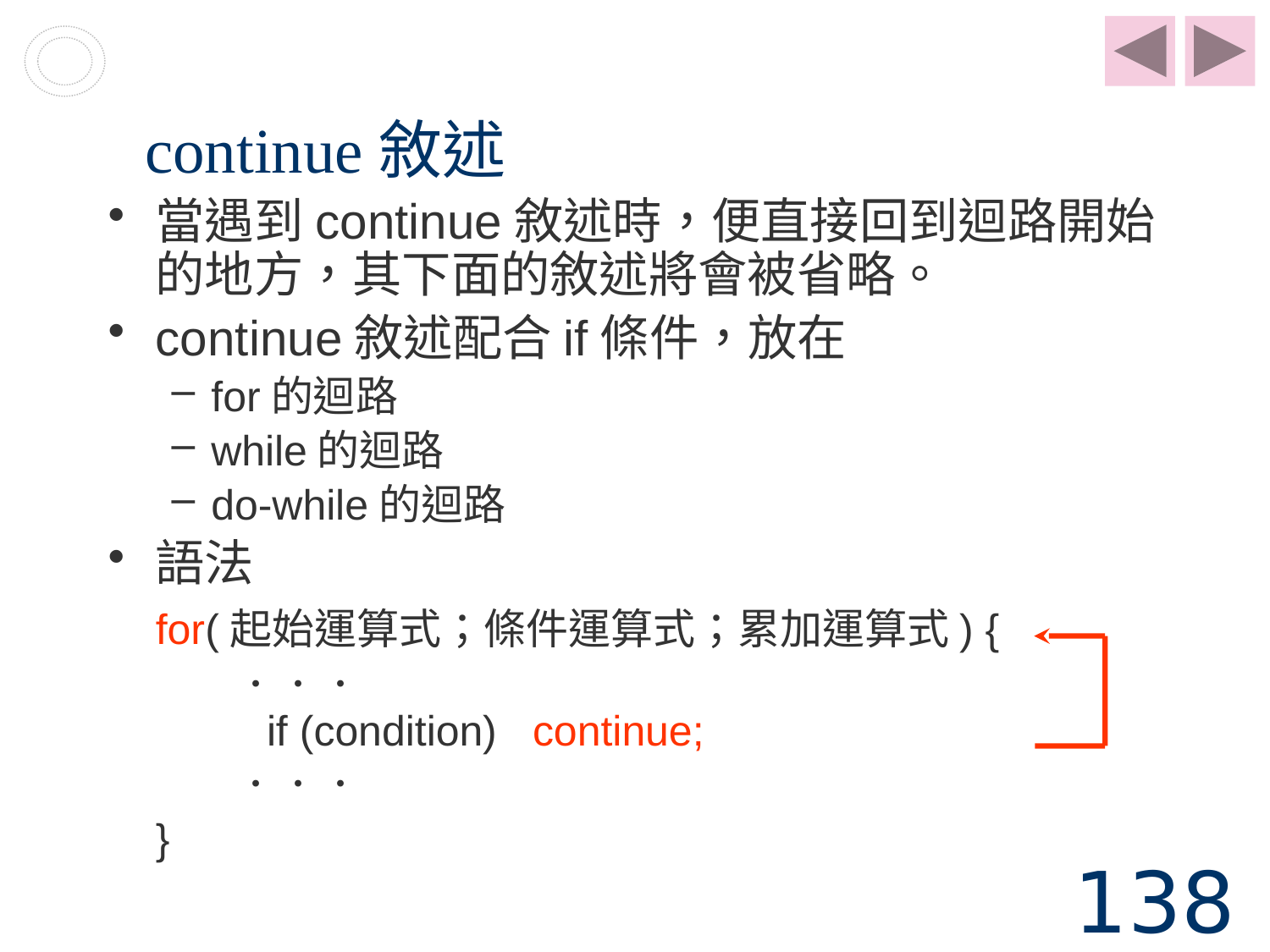

# continue敘述
當遇到continue敘述時，便直接回到迴路開始的地方，其下面的敘述將會被省略。
continue敘述配合if條件，放在
for的迴路
while的迴路
do-while的迴路
語法
	for(起始運算式；條件運算式；累加運算式) {
．．．
if (condition)   continue;
．．．
	}

138